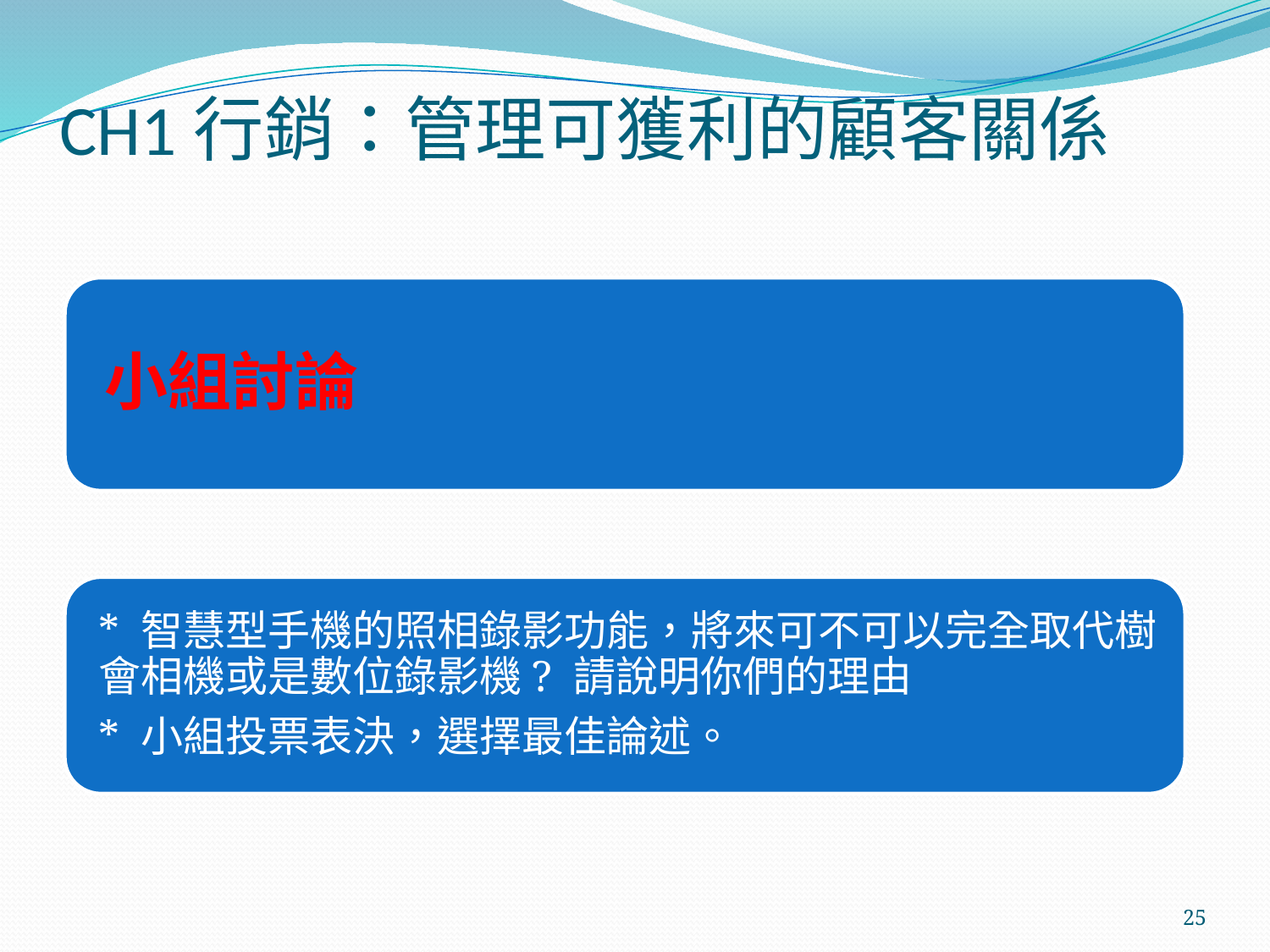

# CH1行銷：管理可獲利的顧客關係
小組討論
* 智慧型手機的照相錄影功能，將來可不可以完全取代樹會相機或是數位錄影機? 請說明你們的理由
* 小組投票表決，選擇最佳論述。
25